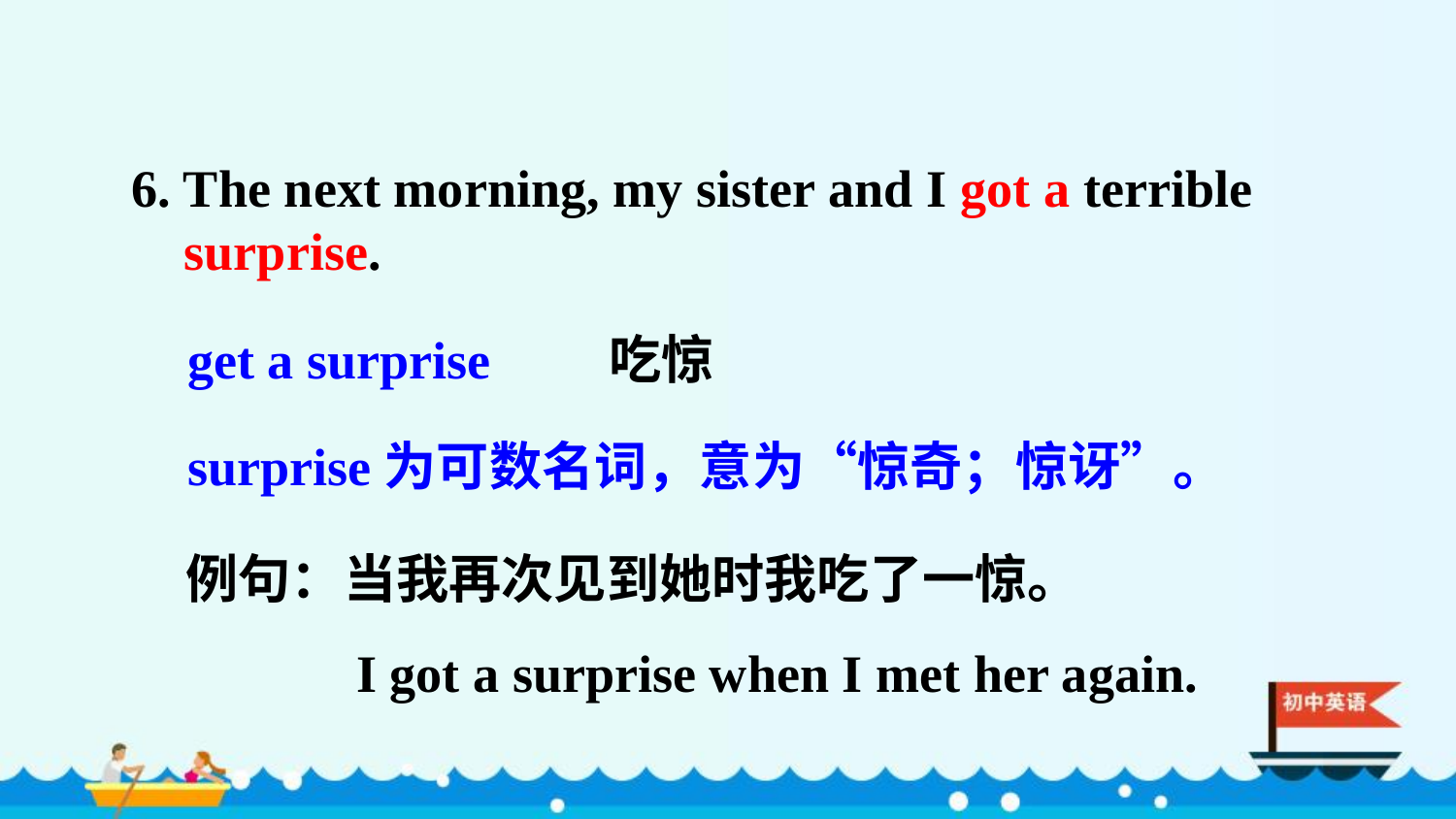

6. The next morning, my sister and I got a terrible
    surprise.
get a surprise        吃惊
surprise为可数名词，意为“惊奇；惊讶”。
例句：当我再次见到她时我吃了一惊。
             I got a surprise when I met her again.